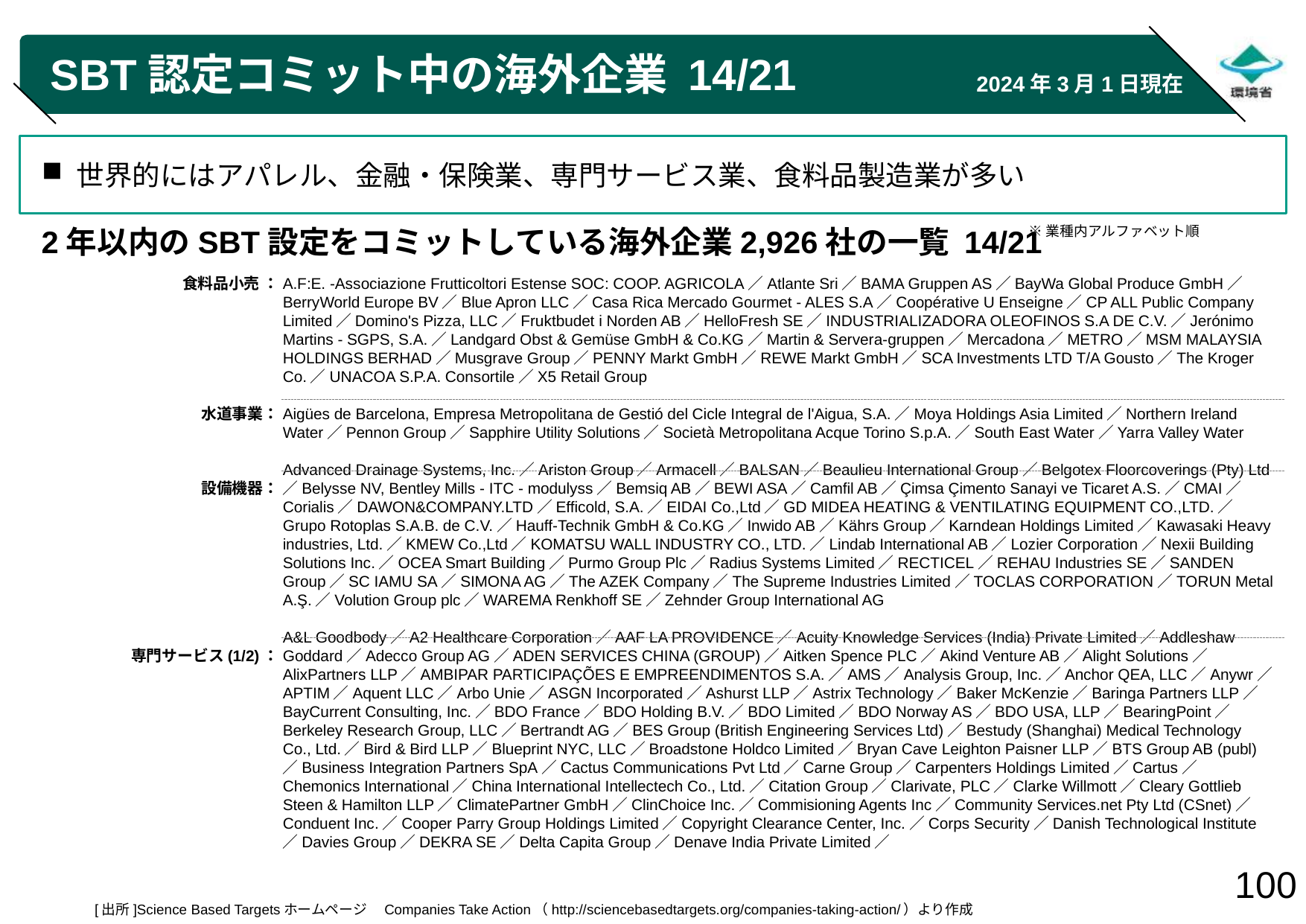

# SBT認定コミット中の海外企業 14/21
2024年3月1日現在
世界的にはアパレル、金融・保険業、専門サービス業、食料品製造業が多い
※業種内アルファベット順
2年以内のSBT設定をコミットしている海外企業2,926社の一覧 14/21
食料品小売 ：

水道事業：

設備機器：

専門サービス(1/2)：

A.F:E. -Associazione Frutticoltori Estense SOC: COOP. AGRICOLA／Atlante Sri／BAMA Gruppen AS／BayWa Global Produce GmbH／BerryWorld Europe BV／Blue Apron LLC／Casa Rica Mercado Gourmet - ALES S.A／Coopérative U Enseigne／CP ALL Public Company Limited／Domino's Pizza, LLC／Fruktbudet i Norden AB／HelloFresh SE／INDUSTRIALIZADORA OLEOFINOS S.A DE C.V.／Jerónimo Martins - SGPS, S.A.／Landgard Obst & Gemüse GmbH & Co.KG／Martin & Servera-gruppen／Mercadona／METRO／MSM MALAYSIA HOLDINGS BERHAD／Musgrave Group／PENNY Markt GmbH／REWE Markt GmbH／SCA Investments LTD T/A Gousto／The Kroger Co.／UNACOA S.P.A. Consortile／X5 Retail Group

Aigües de Barcelona, Empresa Metropolitana de Gestió del Cicle Integral de l'Aigua, S.A.／Moya Holdings Asia Limited／Northern Ireland Water／Pennon Group／Sapphire Utility Solutions／Società Metropolitana Acque Torino S.p.A.／South East Water／Yarra Valley Water

Advanced Drainage Systems, Inc.／Ariston Group／Armacell／BALSAN／Beaulieu International Group／Belgotex Floorcoverings (Pty) Ltd／Belysse NV, Bentley Mills - ITC - modulyss／Bemsiq AB／BEWI ASA／Camfil AB／Çimsa Çimento Sanayi ve Ticaret A.S.／CMAI／Corialis／DAWON&COMPANY.LTD／Efficold, S.A.／EIDAI Co.,Ltd／GD MIDEA HEATING & VENTILATING EQUIPMENT CO.,LTD.／Grupo Rotoplas S.A.B. de C.V.／Hauff-Technik GmbH & Co.KG／Inwido AB／Kährs Group／Karndean Holdings Limited／Kawasaki Heavy industries, Ltd.／KMEW Co.,Ltd／KOMATSU WALL INDUSTRY CO., LTD.／Lindab International AB／Lozier Corporation／Nexii Building Solutions Inc.／OCEA Smart Building／Purmo Group Plc／Radius Systems Limited／RECTICEL／REHAU Industries SE／SANDEN Group／SC IAMU SA／SIMONA AG／The AZEK Company／The Supreme Industries Limited／TOCLAS CORPORATION／TORUN Metal A.Ş.／Volution Group plc／WAREMA Renkhoff SE／Zehnder Group International AG

A&L Goodbody／A2 Healthcare Corporation／AAF LA PROVIDENCE／Acuity Knowledge Services (India) Private Limited／Addleshaw Goddard／Adecco Group AG／ADEN SERVICES CHINA (GROUP)／Aitken Spence PLC／Akind Venture AB／Alight Solutions／AlixPartners LLP／AMBIPAR PARTICIPAÇÕES E EMPREENDIMENTOS S.A.／AMS／Analysis Group, Inc.／Anchor QEA, LLC／Anywr／APTIM／Aquent LLC／Arbo Unie／ASGN Incorporated／Ashurst LLP／Astrix Technology／Baker McKenzie／Baringa Partners LLP／BayCurrent Consulting, Inc.／BDO France／BDO Holding B.V.／BDO Limited／BDO Norway AS／BDO USA, LLP／BearingPoint／Berkeley Research Group, LLC／Bertrandt AG／BES Group (British Engineering Services Ltd)／Bestudy (Shanghai) Medical Technology Co., Ltd.／Bird & Bird LLP／Blueprint NYC, LLC／Broadstone Holdco Limited／Bryan Cave Leighton Paisner LLP／BTS Group AB (publ)／Business Integration Partners SpA／Cactus Communications Pvt Ltd／Carne Group／Carpenters Holdings Limited／Cartus／Chemonics International／China International Intellectech Co., Ltd.／Citation Group／Clarivate, PLC／Clarke Willmott／Cleary Gottlieb Steen & Hamilton LLP／ClimatePartner GmbH／ClinChoice Inc.／Commisioning Agents Inc／Community Services.net Pty Ltd (CSnet)／Conduent Inc.／Cooper Parry Group Holdings Limited／Copyright Clearance Center, Inc.／Corps Security／Danish Technological Institute／Davies Group／DEKRA SE／Delta Capita Group／Denave India Private Limited／

[出所]Science Based Targetsホームページ　Companies Take Action（http://sciencebasedtargets.org/companies-taking-action/）より作成